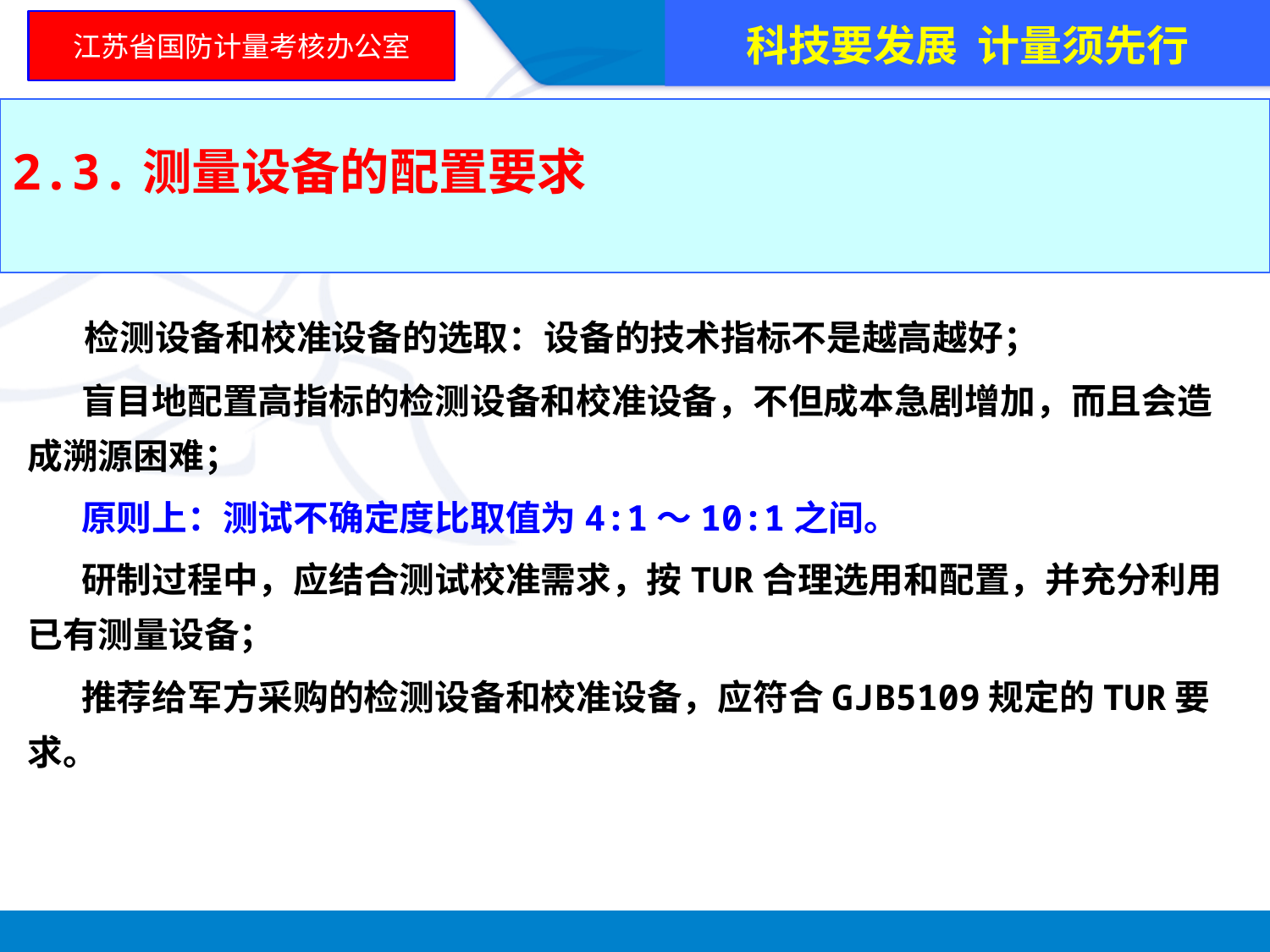

科技要发展  计量须先行
江苏省国防计量考核办公室
2.3.测量设备的配置要求

 检测设备和校准设备的选取：设备的技术指标不是越高越好；
 盲目地配置高指标的检测设备和校准设备，不但成本急剧增加，而且会造成溯源困难；
 原则上：测试不确定度比取值为4:1～10:1之间。
 研制过程中，应结合测试校准需求，按TUR合理选用和配置，并充分利用已有测量设备；
 推荐给军方采购的检测设备和校准设备，应符合GJB5109规定的TUR要求。